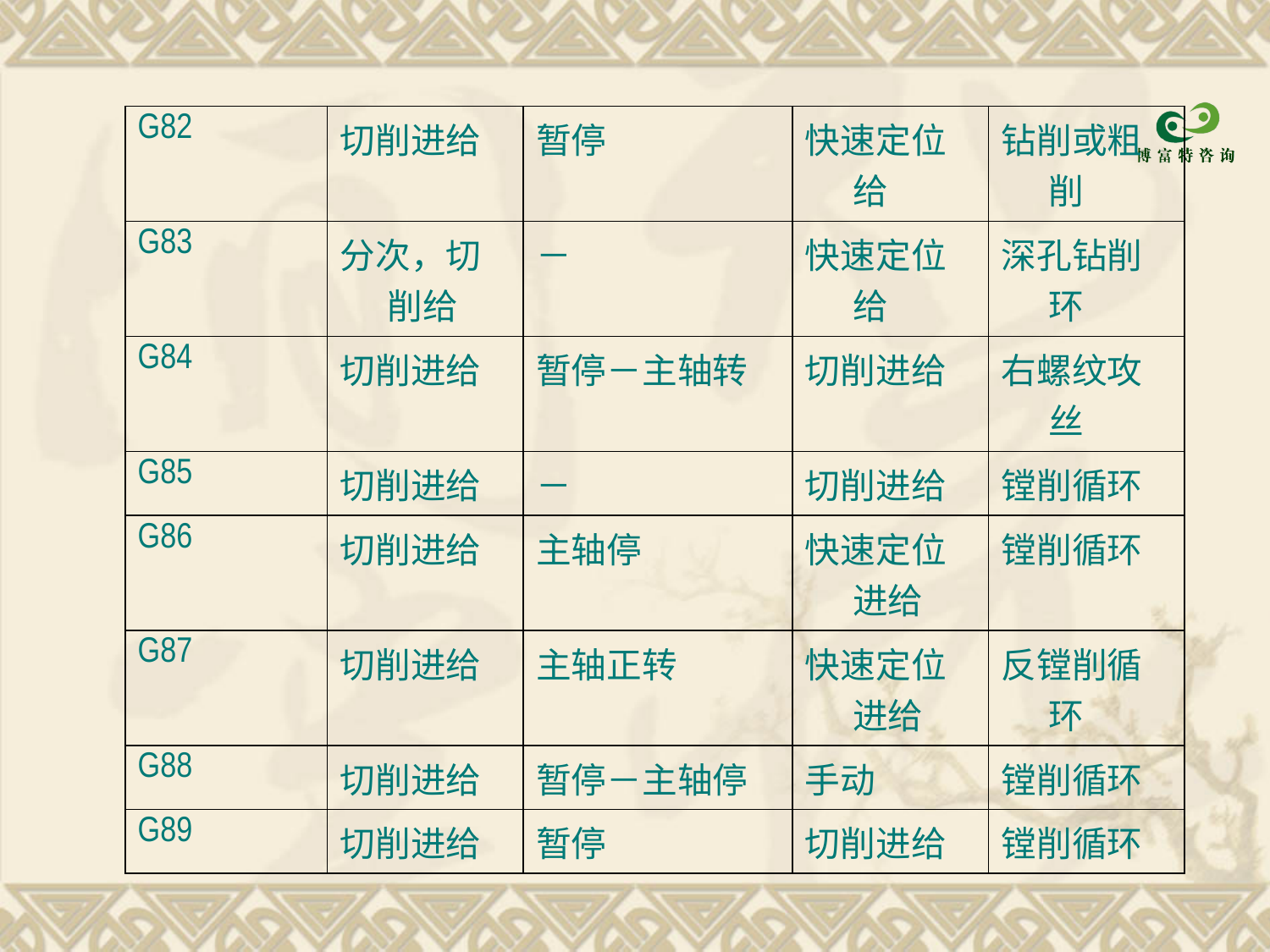

| G82 | 切削进给 | 暂停 | 快速定位给 | 钻削或粗削 |
| --- | --- | --- | --- | --- |
| G83 | 分次，切削给 | － | 快速定位给 | 深孔钻削环 |
| G84 | 切削进给 | 暂停－主轴转 | 切削进给 | 右螺纹攻丝 |
| G85 | 切削进给 | － | 切削进给 | 镗削循环 |
| G86 | 切削进给 | 主轴停 | 快速定位进给 | 镗削循环 |
| G87 | 切削进给 | 主轴正转 | 快速定位进给 | 反镗削循环 |
| G88 | 切削进给 | 暂停－主轴停 | 手动 | 镗削循环 |
| G89 | 切削进给 | 暂停 | 切削进给 | 镗削循环 |